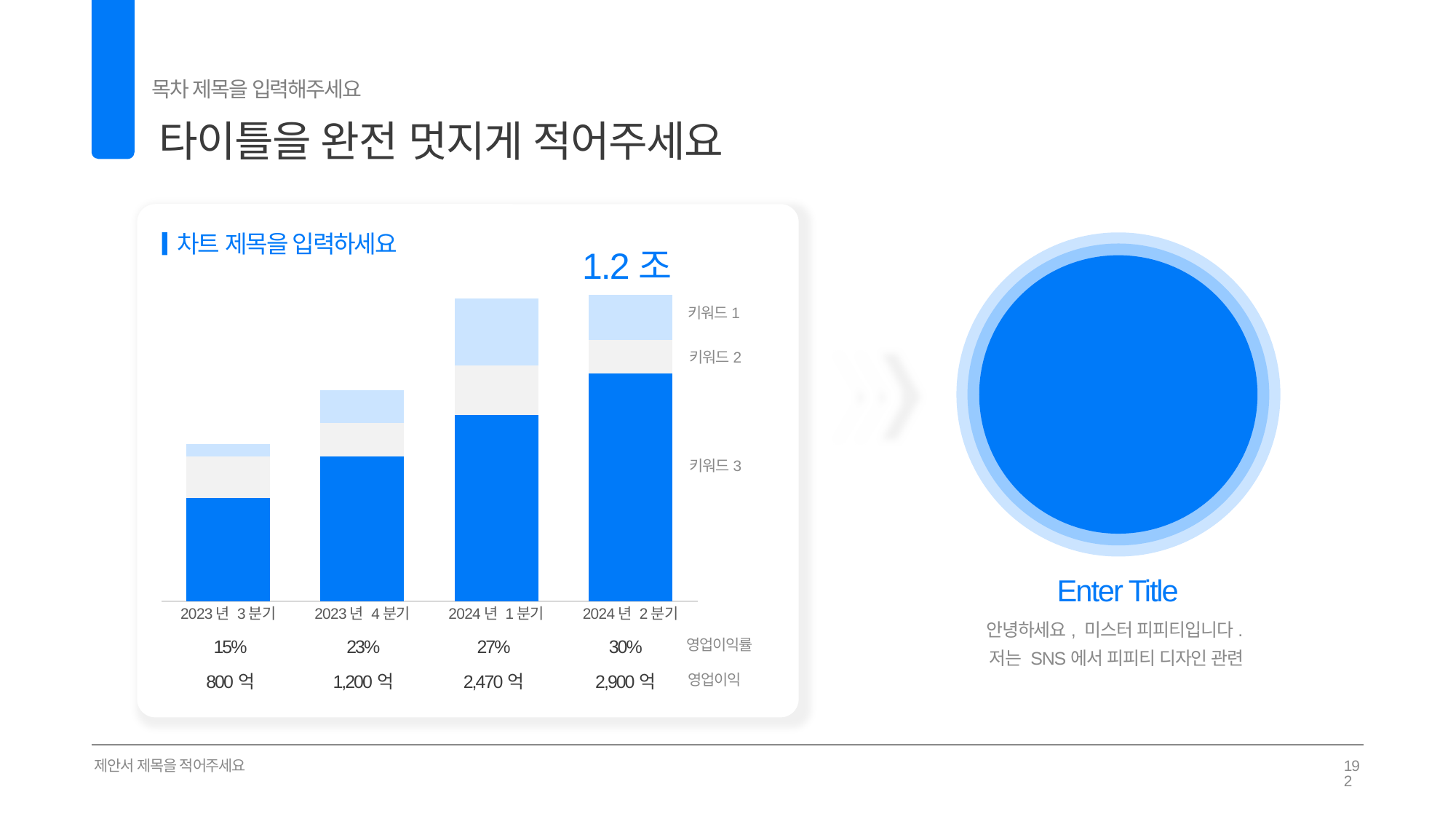

목차 제목을 입력해주세요
타이틀을 완전 멋지게 적어주세요
02

### Chart

| Category | 계열 1 | 계열 2 | 계열 3 |
|---|---|---|---|
| 2023년 3분기 | 25.0 | 10.0 | 3.0 |
| 2023년 4분기 | 35.0 | 8.0 | 8.0 |
| 2024년 1분기 | 45.0 | 12.0 | 16.0 |
| 2024년 2분기 | 55.0 | 8.0 | 11.0 |
차트 제목을 입력하세요

1.2조
키워드1

키워드2
영업 이익
1.2조
키워드3
Enter Title
안녕하세요, 미스터 피피티입니다.
저는 SNS에서 피피티 디자인 관련
15%
23%
27%
30%
영업이익률
800억
1,200억
2,470억
2,900억
영업이익
제안서 제목을 적어주세요
192